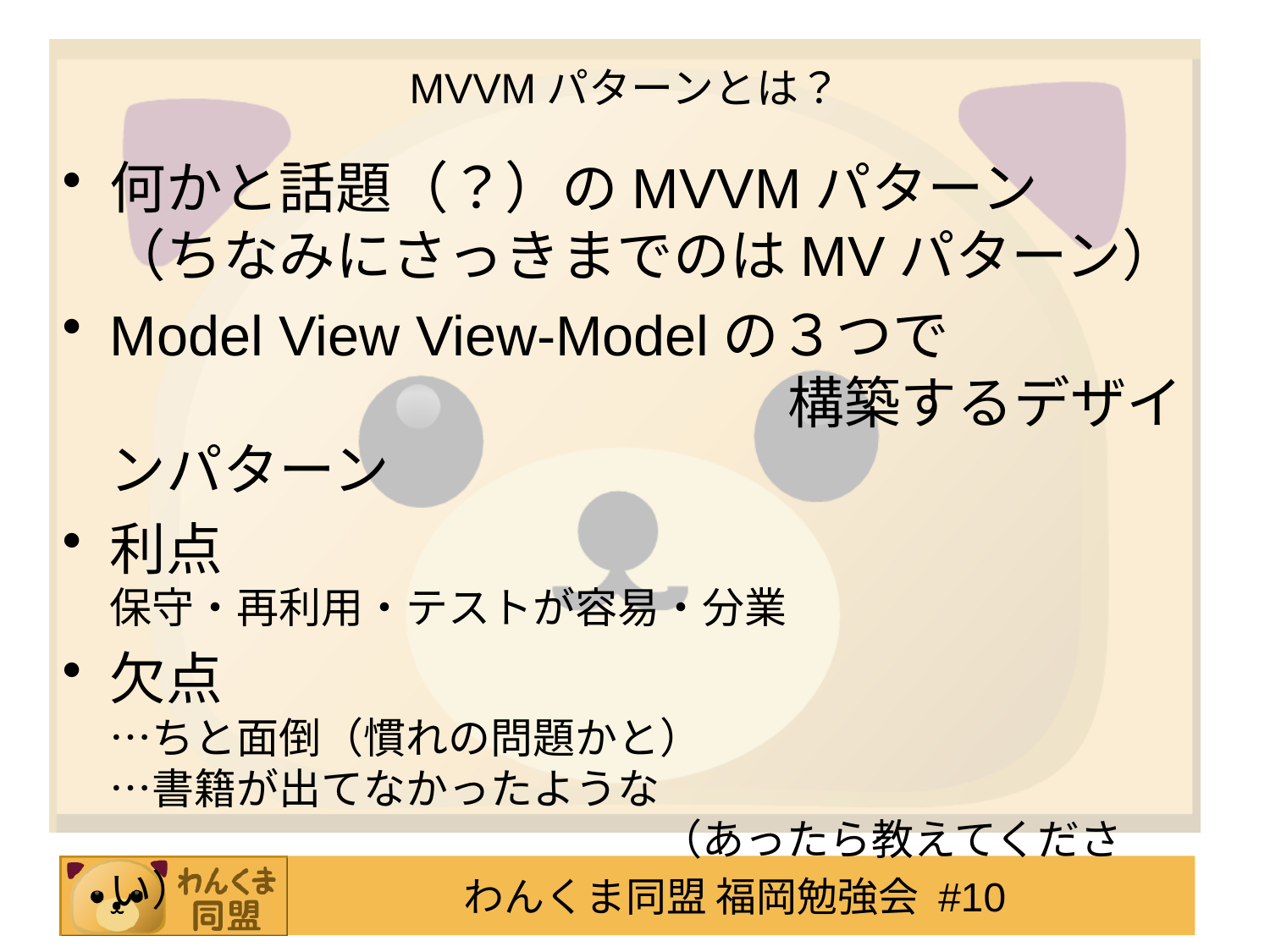

# MVVMパターンとは？
何かと話題（？）のMVVMパターン
（ちなみにさっきまでのはMVパターン）
Model View View-Modelの３つで
　　　　　　　　　　　　構築するデザインパターン
利点
保守・再利用・テストが容易・分業
欠点
…ちと面倒（慣れの問題かと）
…書籍が出てなかったような
　　　　　　　　　　　　　（あったら教えてください）